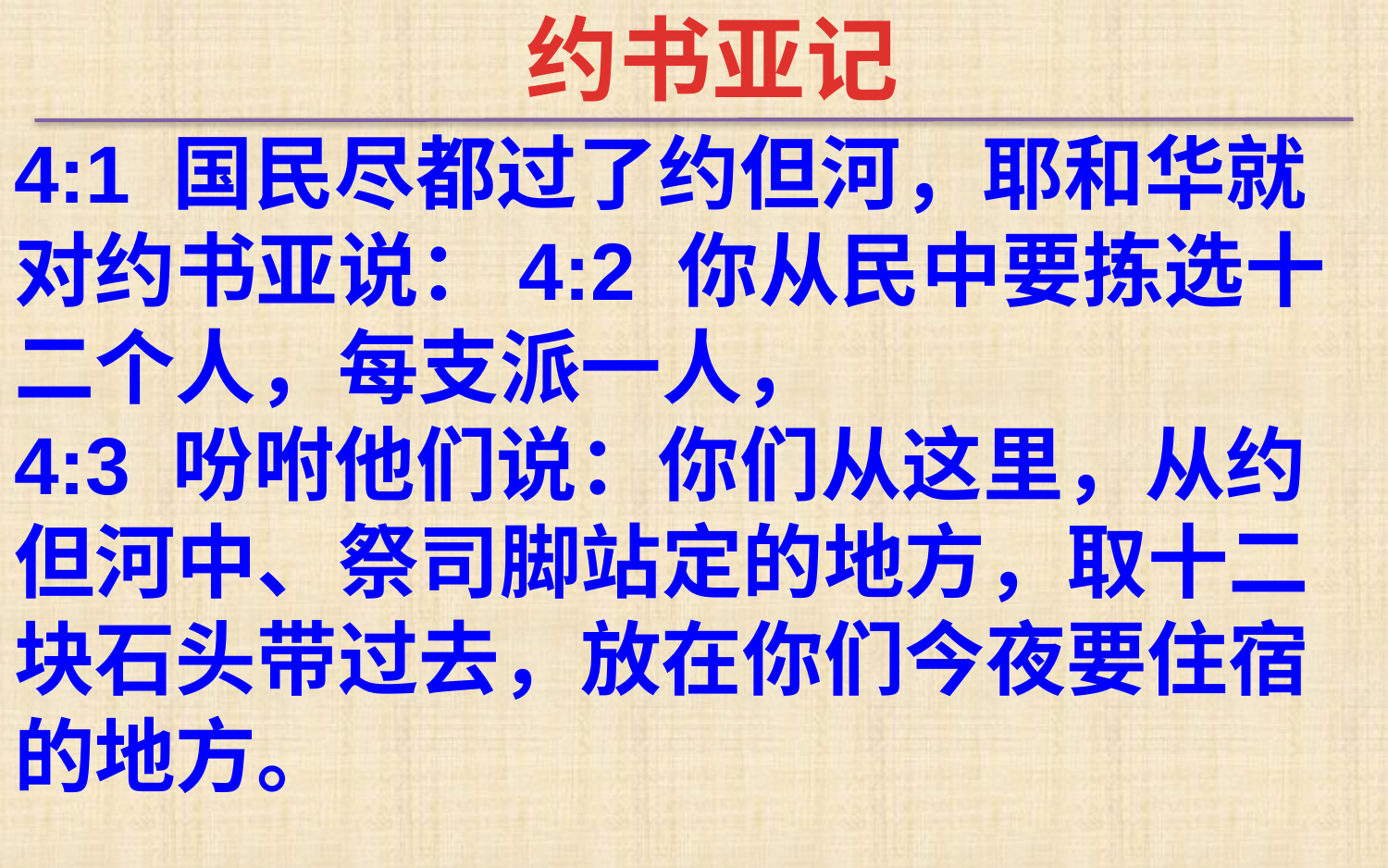

约书亚记
4:1 国民尽都过了约但河，耶和华就对约书亚说：4:2 你从民中要拣选十二个人，每支派一人，
4:3 吩咐他们说：你们从这里，从约但河中、祭司脚站定的地方，取十二块石头带过去，放在你们今夜要住宿的地方。